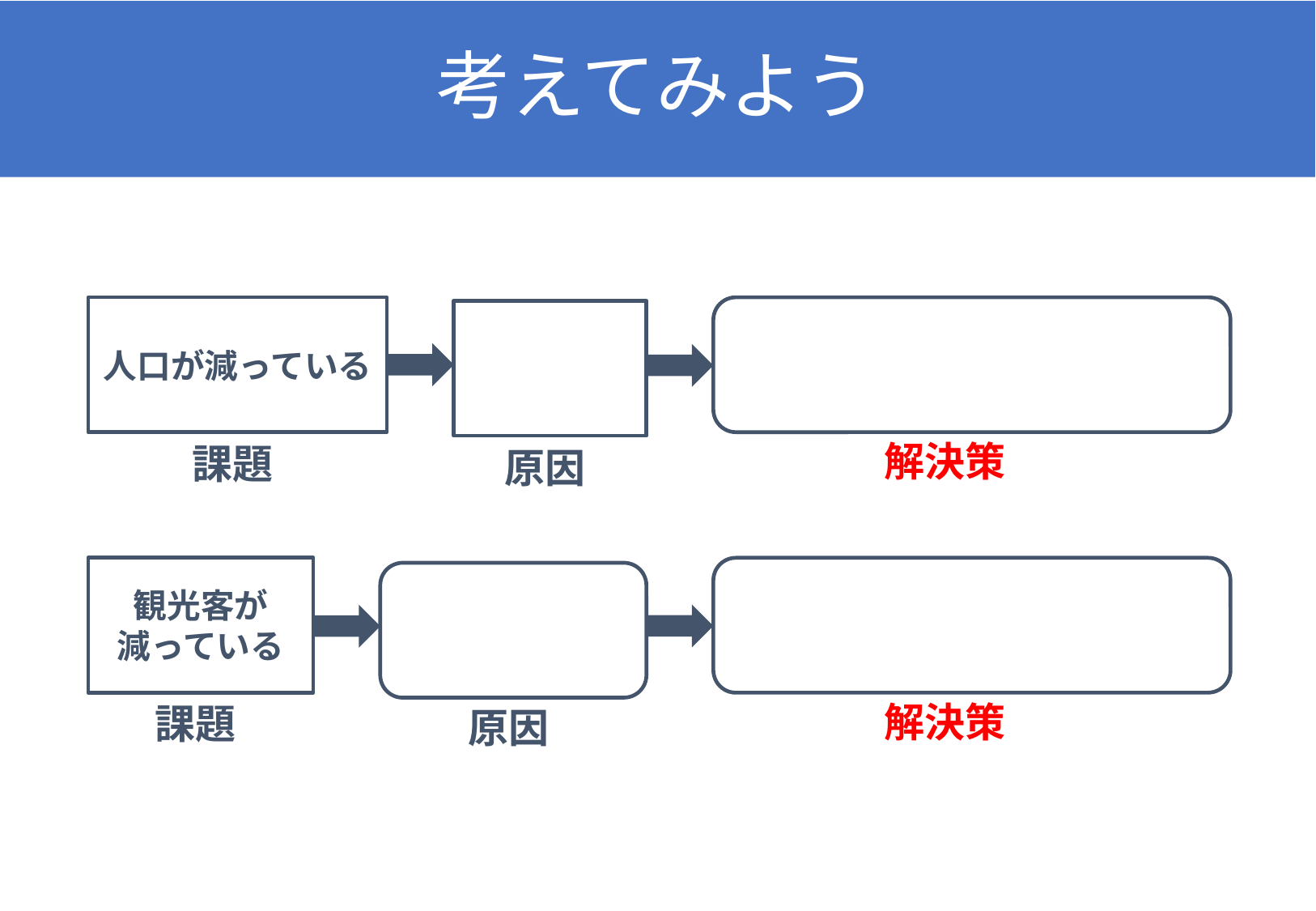

# 考えてみよう
人口が減っている

解決策
課題
原因
観光客が
減っている

解決策
課題
原因